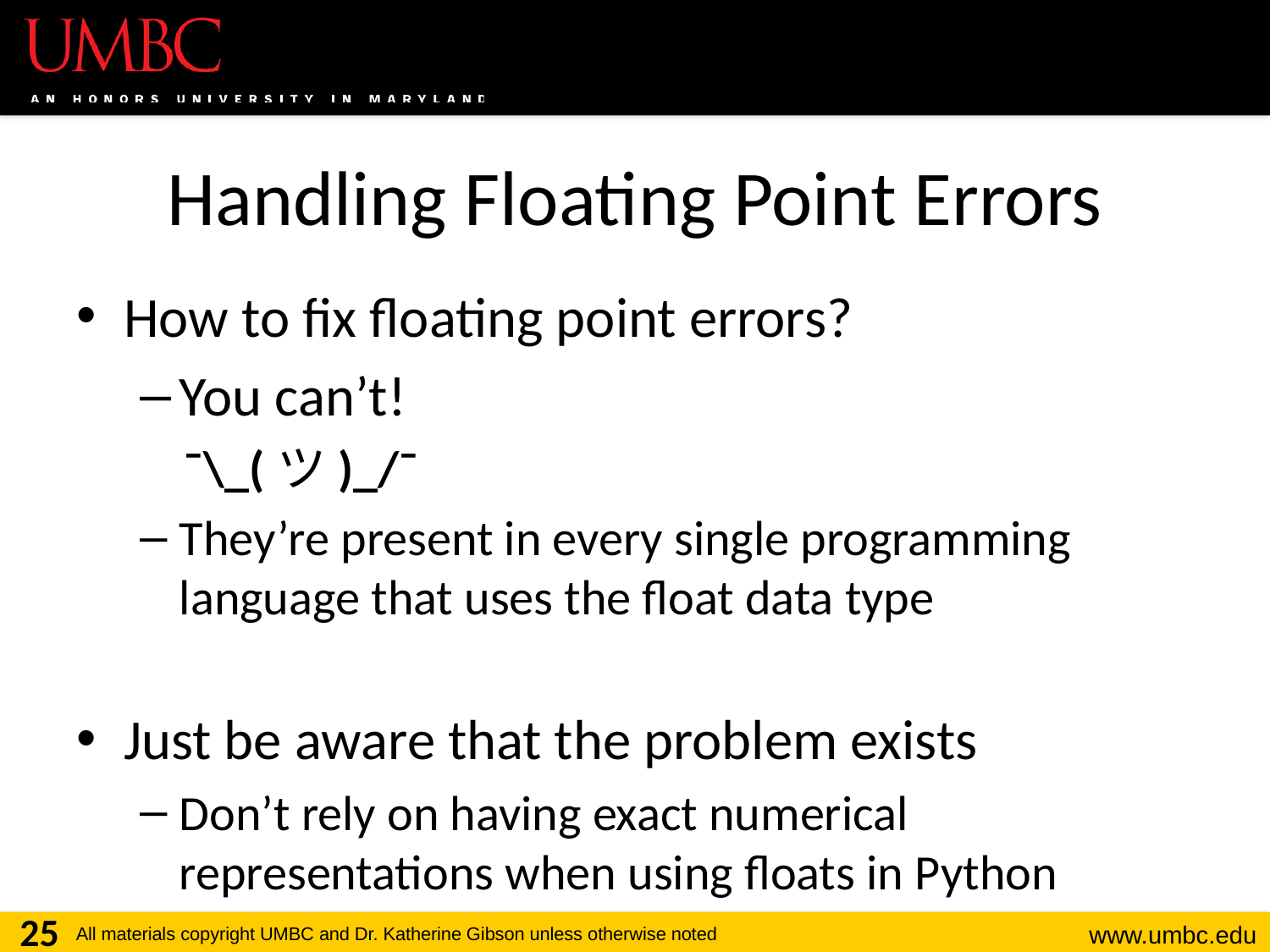

# Handling Floating Point Errors
How to fix floating point errors?
You can’t!
    ¯\_(ツ)_/¯
They’re present in every single programming language that uses the float data type

Just be aware that the problem exists
Don’t rely on having exact numerical representations when using floats in Python
25